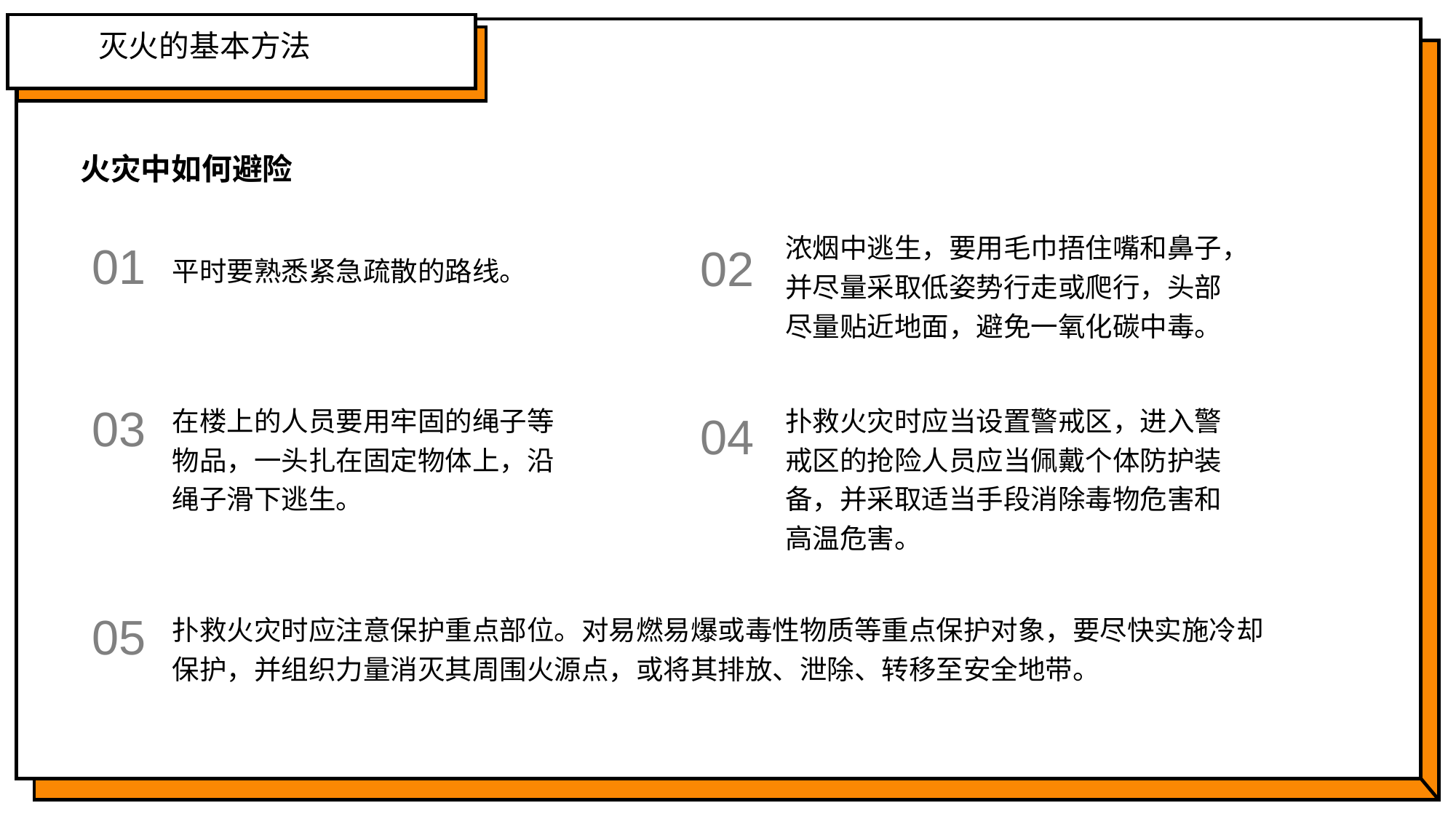

灭火的基本方法
火灾中如何避险
浓烟中逃生，要用毛巾捂住嘴和鼻子，并尽量采取低姿势行走或爬行，头部尽量贴近地面，避免一氧化碳中毒。
01
平时要熟悉紧急疏散的路线。
02
在楼上的人员要用牢固的绳子等物品，一头扎在固定物体上，沿绳子滑下逃生。
扑救火灾时应当设置警戒区，进入警戒区的抢险人员应当佩戴个体防护装备，并采取适当手段消除毒物危害和高温危害。
03
04
05
扑救火灾时应注意保护重点部位。对易燃易爆或毒性物质等重点保护对象，要尽快实施冷却保护，并组织力量消灭其周围火源点，或将其排放、泄除、转移至安全地带。